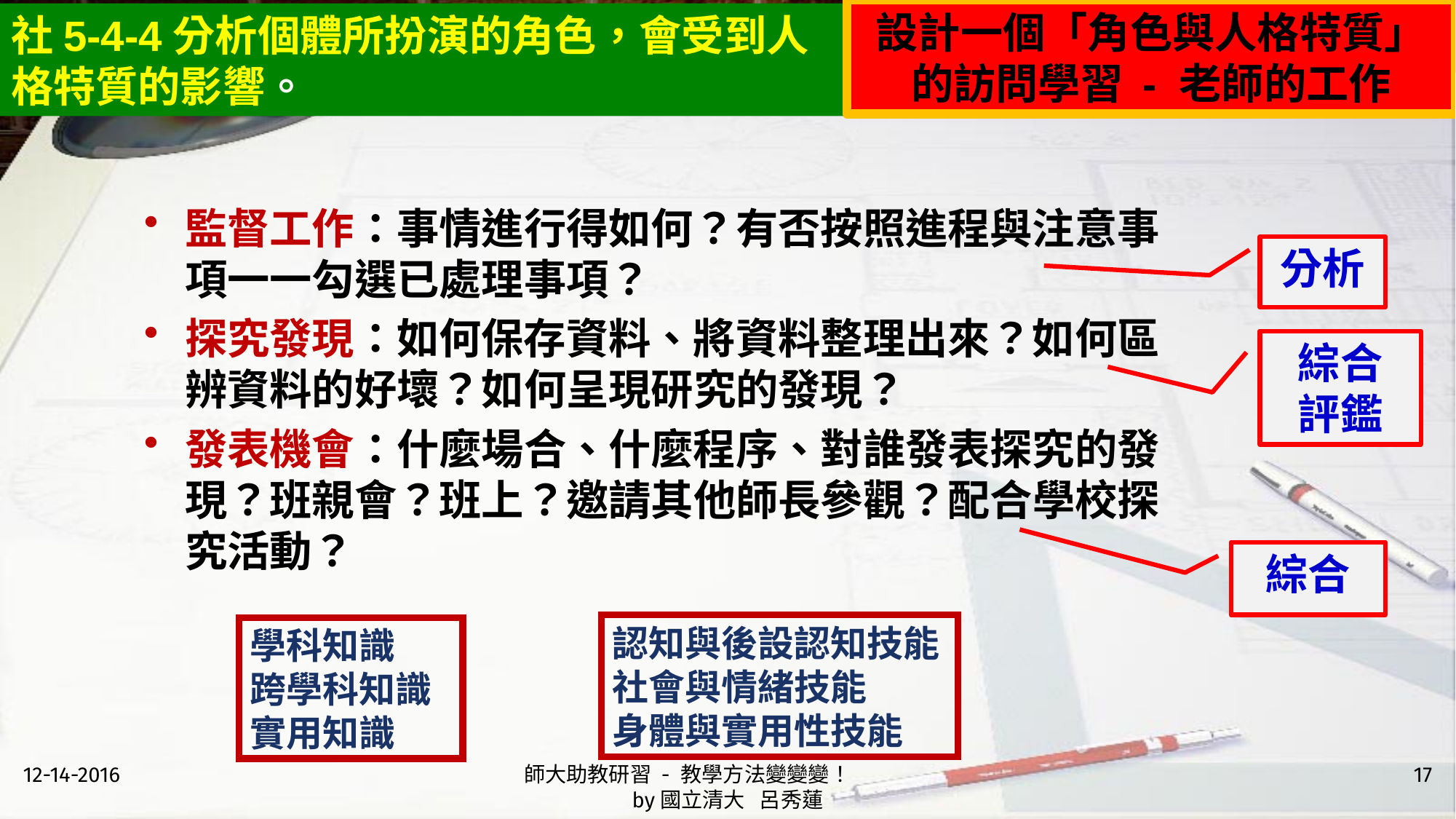

設計一個「角色與人格特質」的訪問學習 - 老師的工作
社5-4-4分析個體所扮演的角色，會受到人格特質的影響。
監督工作：事情進行得如何？有否按照進程與注意事項一一勾選已處理事項？
探究發現：如何保存資料、將資料整理出來？如何區辨資料的好壞？如何呈現研究的發現？
發表機會：什麼場合、什麼程序、對誰發表探究的發現？班親會？班上？邀請其他師長參觀？配合學校探究活動？

分析
綜合
評鑑
綜合
認知與後設認知技能
社會與情緒技能
身體與實用性技能
學科知識
跨學科知識
實用知識
12-14-2016
師大助教研習 - 教學方法變變變！                  by國立清大   呂秀蓮
17